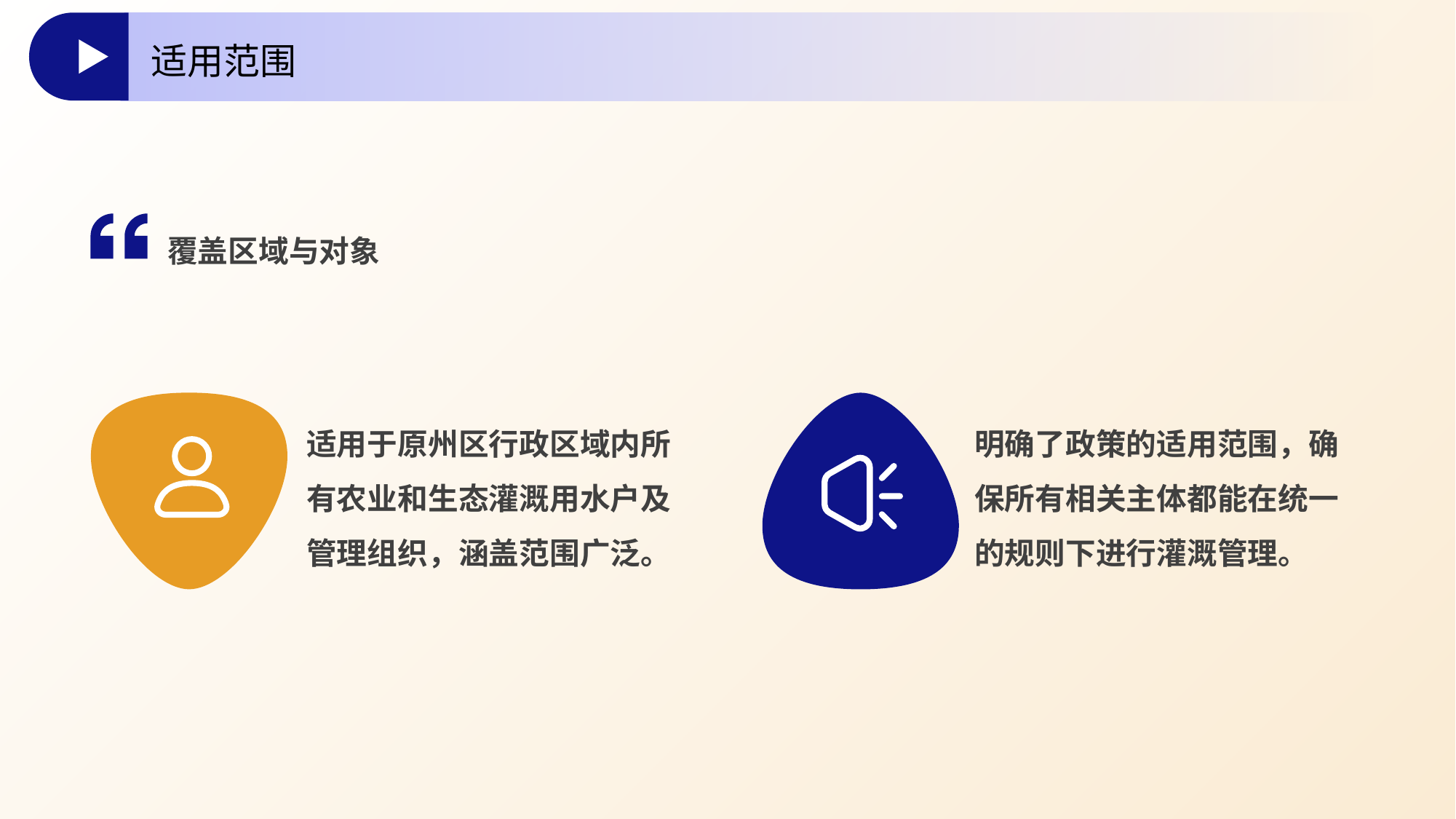

适用范围

覆盖区域与对象

适用于原州区行政区域内所有农业和生态灌溉用水户及管理组织，涵盖范围广泛。
明确了政策的适用范围，确保所有相关主体都能在统一的规则下进行灌溉管理。